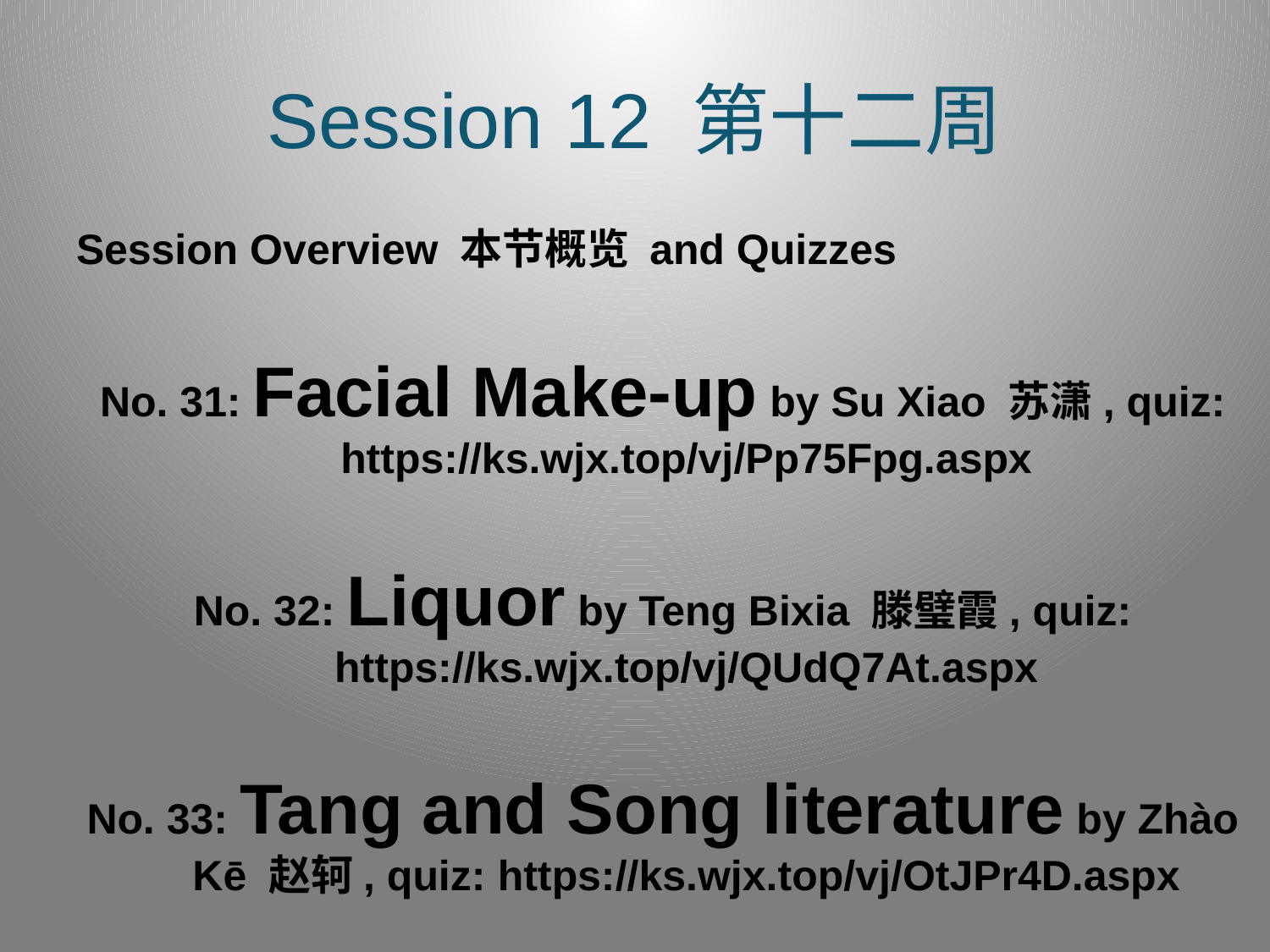

# Session 12 第十二周
Session Overview 本节概览 and Quizzes

No. 31: Facial Make-up by Su Xiao 苏潇, quiz: https://ks.wjx.top/vj/Pp75Fpg.aspx

No. 32: Liquor by Teng Bixia 滕璧霞, quiz: https://ks.wjx.top/vj/QUdQ7At.aspx

No. 33: Tang and Song literature by Zhào Kē 赵轲, quiz: https://ks.wjx.top/vj/OtJPr4D.aspx